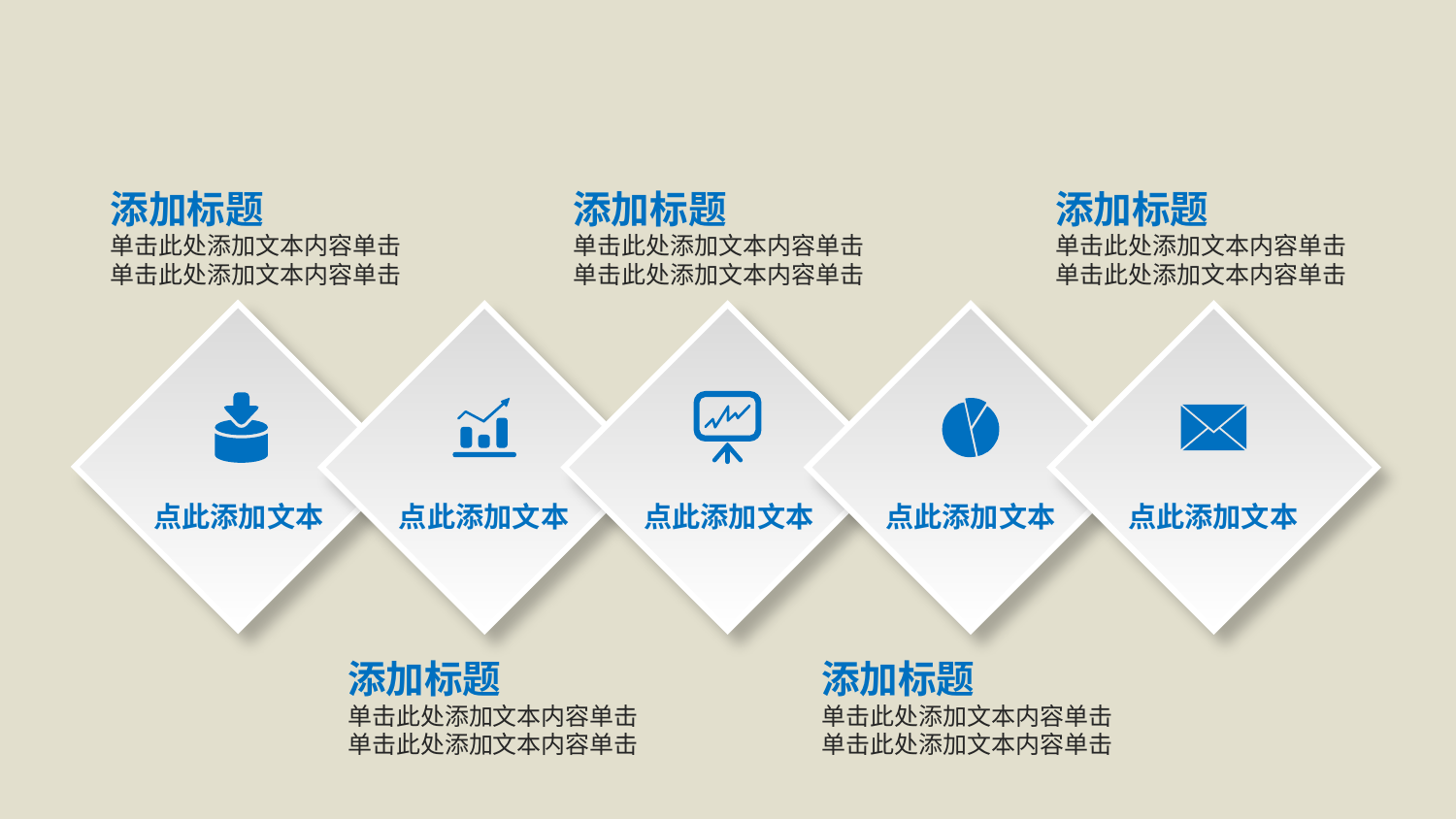

添加标题
单击此处添加文本内容单击
单击此处添加文本内容单击
添加标题
单击此处添加文本内容单击
单击此处添加文本内容单击
添加标题
单击此处添加文本内容单击
单击此处添加文本内容单击

点此添加文本

点此添加文本

点此添加文本

点此添加文本

点此添加文本

添加标题
单击此处添加文本内容单击
单击此处添加文本内容单击
添加标题
单击此处添加文本内容单击
单击此处添加文本内容单击